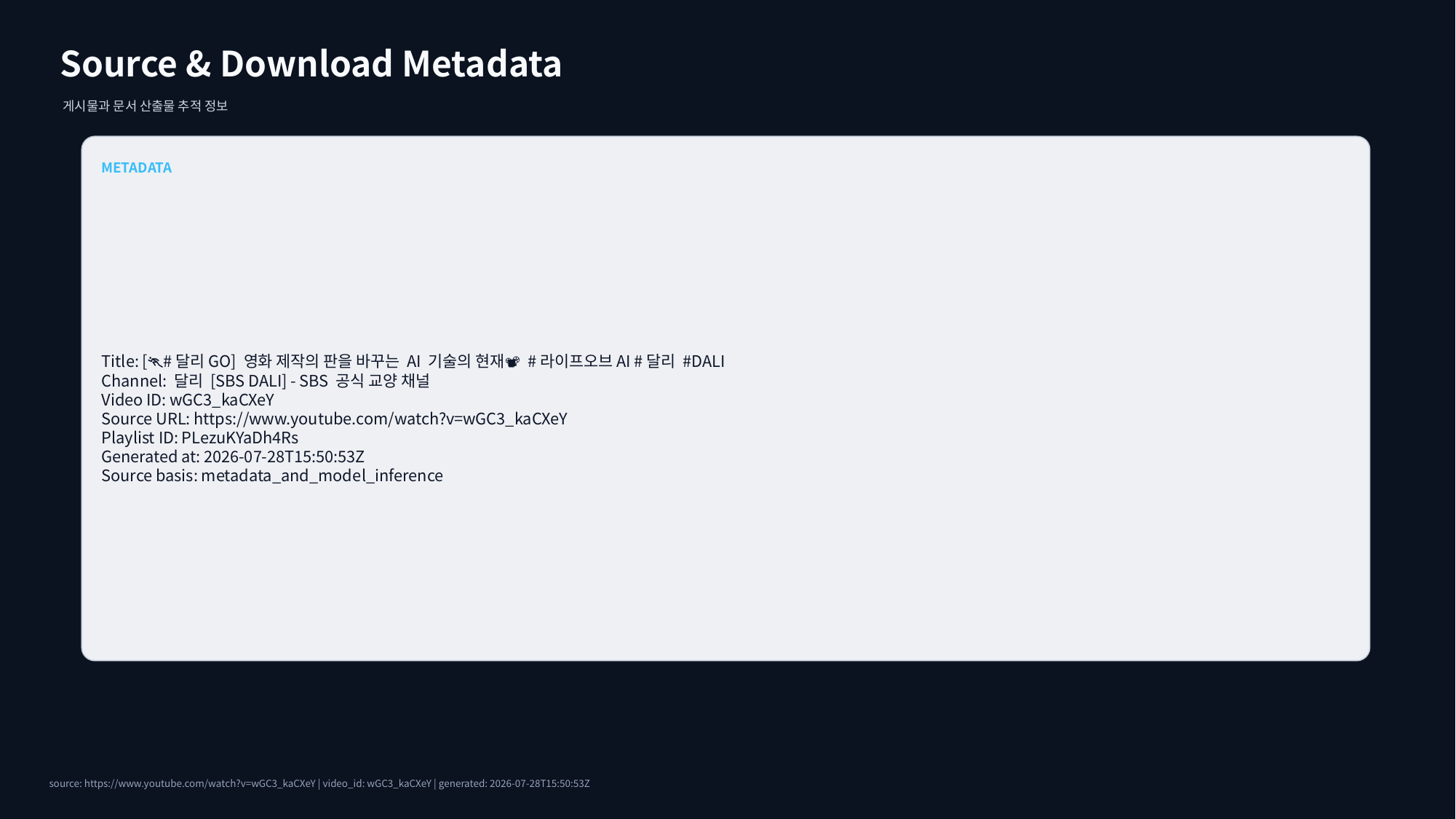

Source & Download Metadata
게시물과 문서 산출물 추적 정보

METADATA
Title: [🏃‍️#달리GO] 영화 제작의 판을 바꾸는 AI 기술의 현재📽️ #라이프오브AI #달리 #DALI
Channel: 달리 [SBS DALI] - SBS 공식 교양 채널
Video ID: wGC3_kaCXeY
Source URL: https://www.youtube.com/watch?v=wGC3_kaCXeY
Playlist ID: PLezuKYaDh4Rs
Generated at: 2026-07-28T15:50:53Z
Source basis: metadata_and_model_inference
source: https://www.youtube.com/watch?v=wGC3_kaCXeY | video_id: wGC3_kaCXeY | generated: 2026-07-28T15:50:53Z